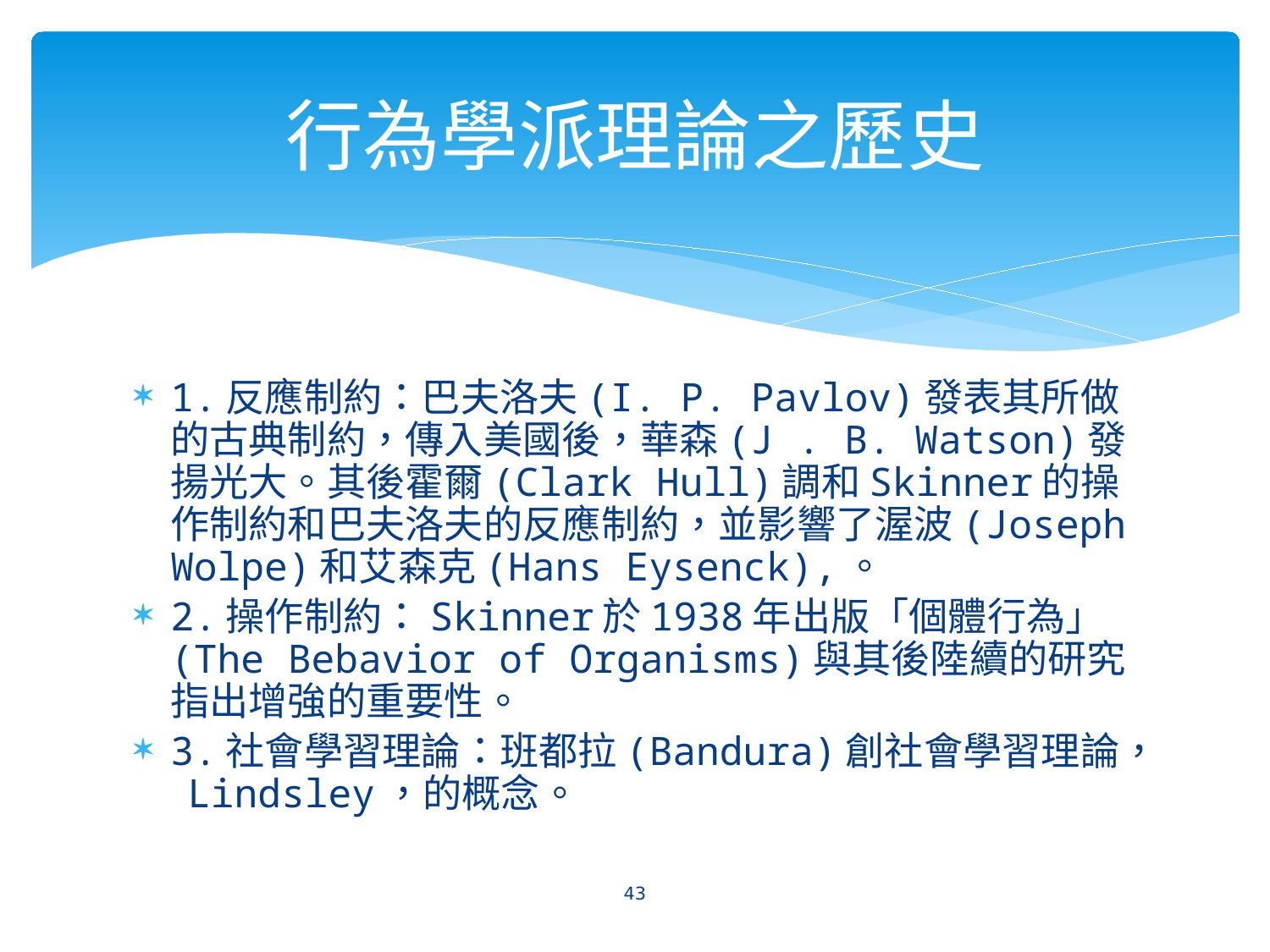

# 行為學派理論之歷史
1.反應制約：巴夫洛夫(I. P. Pavlov)發表其所做的古典制約，傳入美國後，華森(J . B. Watson)發揚光大。其後霍爾(Clark Hull)調和Skinner的操作制約和巴夫洛夫的反應制約，並影響了渥波(Joseph Wolpe)和艾森克(Hans Eysenck),。
2.操作制約：Skinner於1938年出版「個體行為」 (The Bebavior of Organisms)與其後陸續的研究指出增強的重要性。
3.社會學習理論：班都拉(Bandura)創社會學習理論， Lindsley，的概念。
43